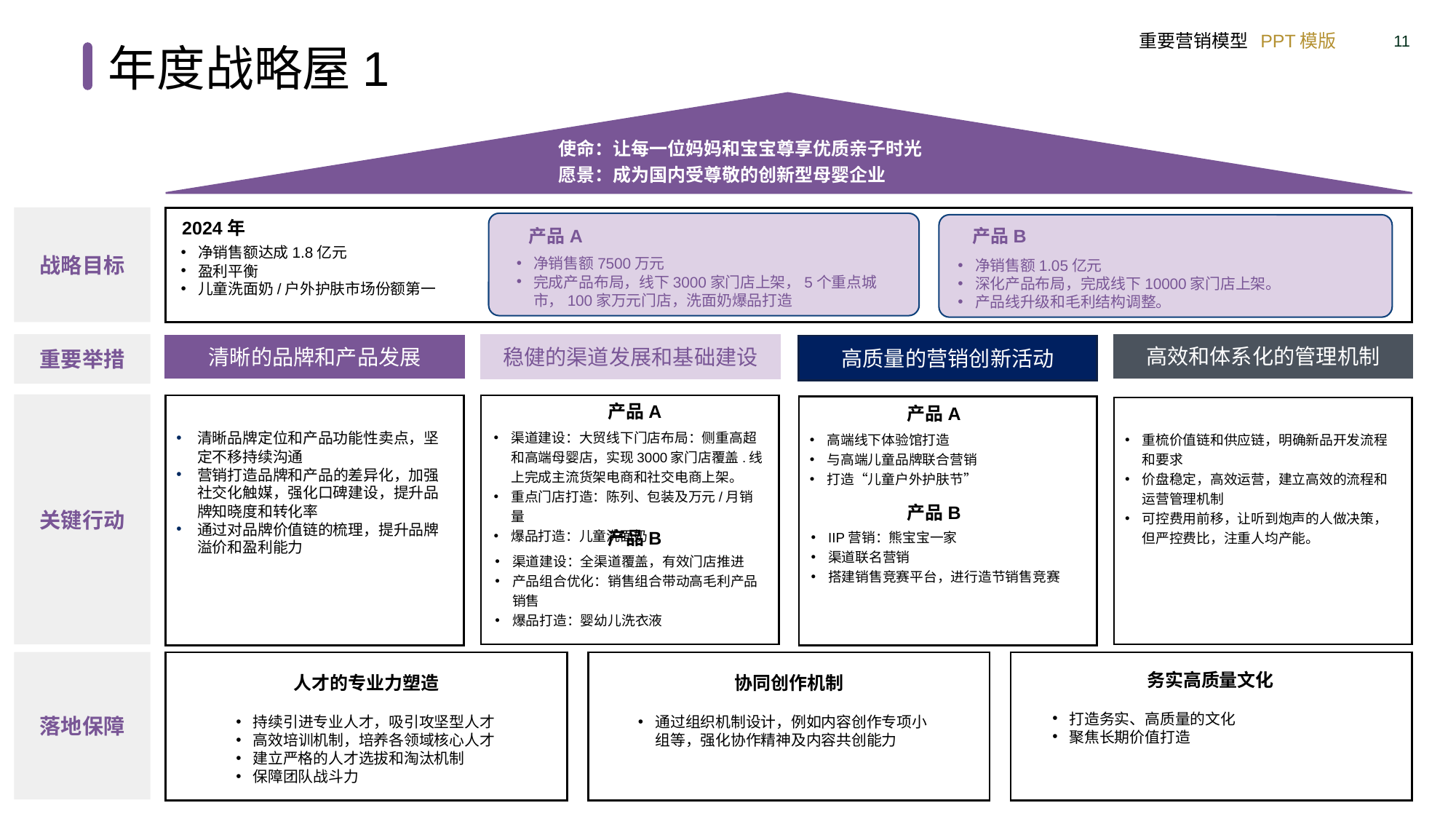

11
年度战略屋1

使命：让每一位妈妈和宝宝尊享优质亲子时光
愿景：成为国内受尊敬的创新型母婴企业

战略目标

2024年

产品B
产品A
净销售额达成1.8亿元
盈利平衡
儿童洗面奶/户外护肤市场份额第一

净销售额7500万元
完成产品布局，线下3000家门店上架，5个重点城市，100家万元门店，洗面奶爆品打造
净销售额1.05亿元
深化产品布局，完成线下10000家门店上架。
产品线升级和毛利结构调整。
重要举措
高效和体系化的管理机制
稳健的渠道发展和基础建设
高质量的营销创新活动
清晰的品牌和产品发展
关键行动

产品A

产品A

渠道建设：大贸线下门店布局：侧重高超和高端母婴店，实现3000家门店覆盖.线上完成主流货架电商和社交电商上架。
重点门店打造：陈列、包装及万元/月销量
爆品打造：儿童洗面奶
高端线下体验馆打造
与高端儿童品牌联合营销
打造“儿童户外护肤节”
重梳价值链和供应链，明确新品开发流程和要求
价盘稳定，高效运营，建立高效的流程和运营管理机制
可控费用前移，让听到炮声的人做决策，但严控费比，注重人均产能。

清晰品牌定位和产品功能性卖点，坚定不移持续沟通
营销打造品牌和产品的差异化，加强社交化触媒，强化口碑建设，提升品牌知晓度和转化率
通过对品牌价值链的梳理，提升品牌溢价和盈利能力
产品B
IIP营销：熊宝宝一家
渠道联名营销
搭建销售竞赛平台，进行造节销售竞赛
产品B
渠道建设：全渠道覆盖，有效门店推进
产品组合优化：销售组合带动高毛利产品销售
爆品打造：婴幼儿洗衣液
落地保障

务实高质量文化
人才的专业力塑造
协同创作机制

打造务实、高质量的文化
聚焦长期价值打造
持续引进专业人才，吸引攻坚型人才
高效培训机制，培养各领域核心人才
建立严格的人才选拔和淘汰机制
保障团队战斗力
通过组织机制设计，例如内容创作专项小组等，强化协作精神及内容共创能力